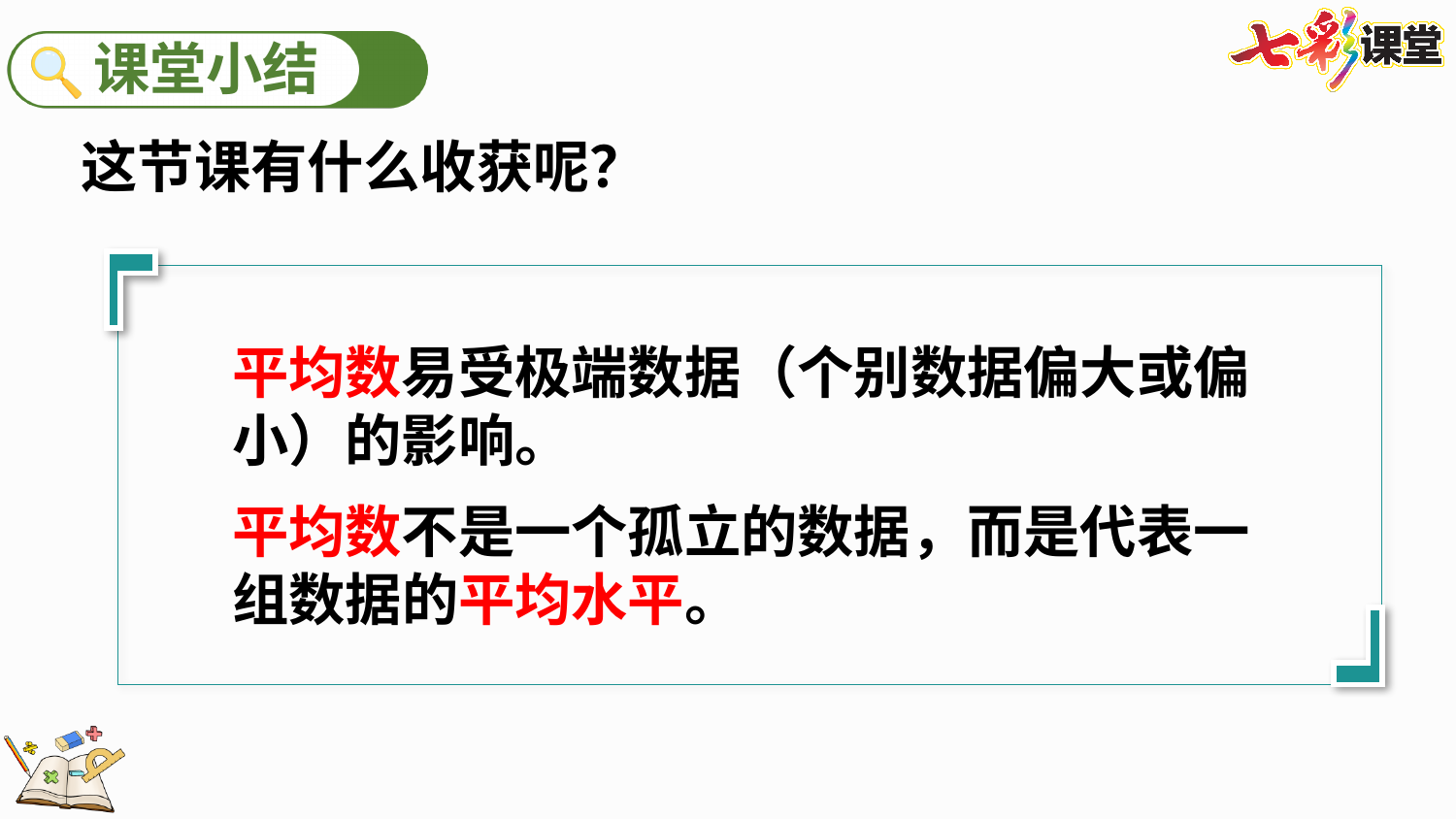

这节课有什么收获呢？

平均数易受极端数据（个别数据偏大或偏小）的影响。
平均数不是一个孤立的数据，而是代表一组数据的平均水平。